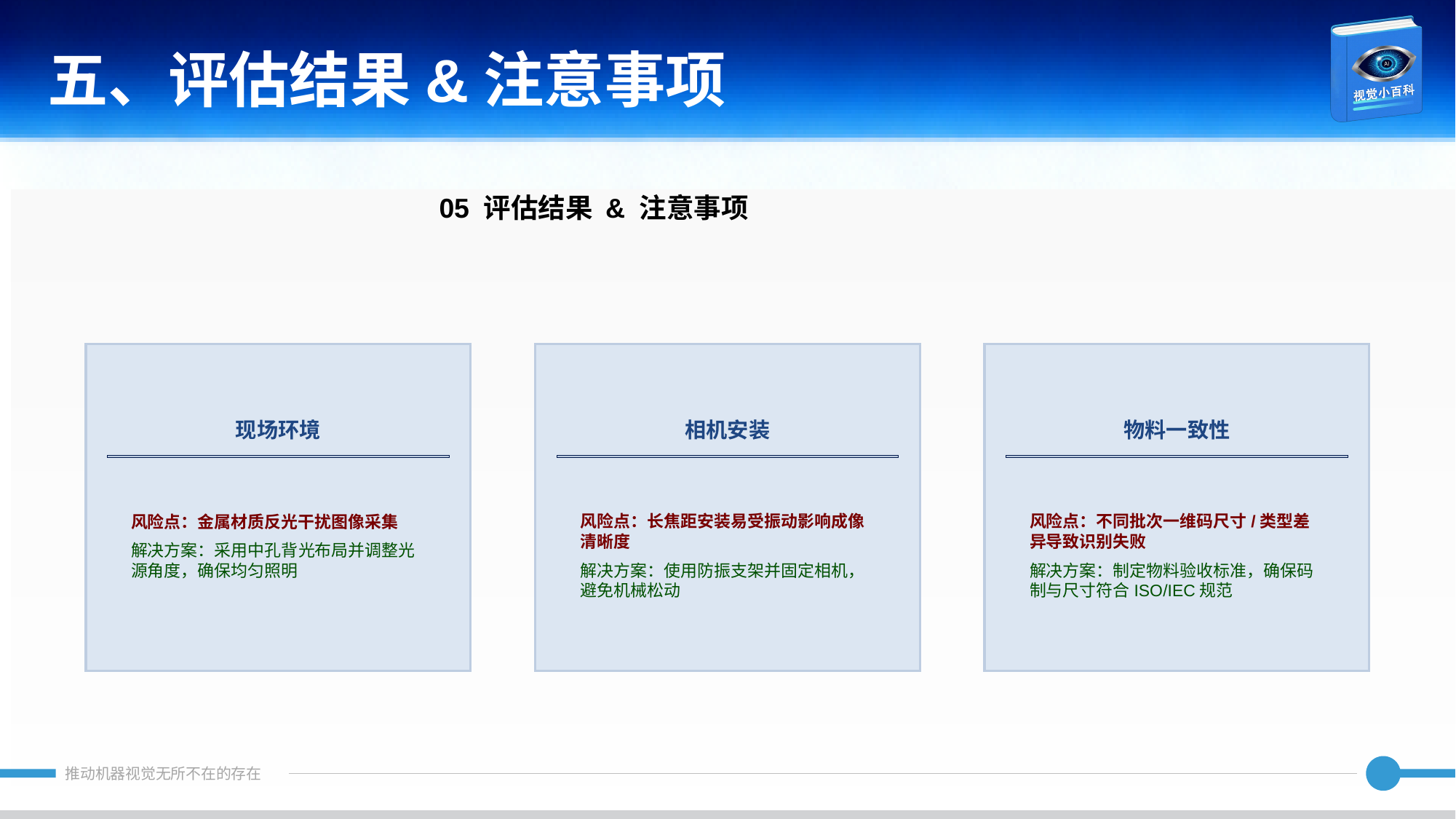

五、评估结果&注意事项

05 评估结果 & 注意事项

现场环境

相机安装

物料一致性

风险点：金属材质反光干扰图像采集
解决方案：采用中孔背光布局并调整光源角度，确保均匀照明

风险点：长焦距安装易受振动影响成像清晰度
解决方案：使用防振支架并固定相机，避免机械松动

风险点：不同批次一维码尺寸/类型差异导致识别失败
解决方案：制定物料验收标准，确保码制与尺寸符合ISO/IEC规范
10